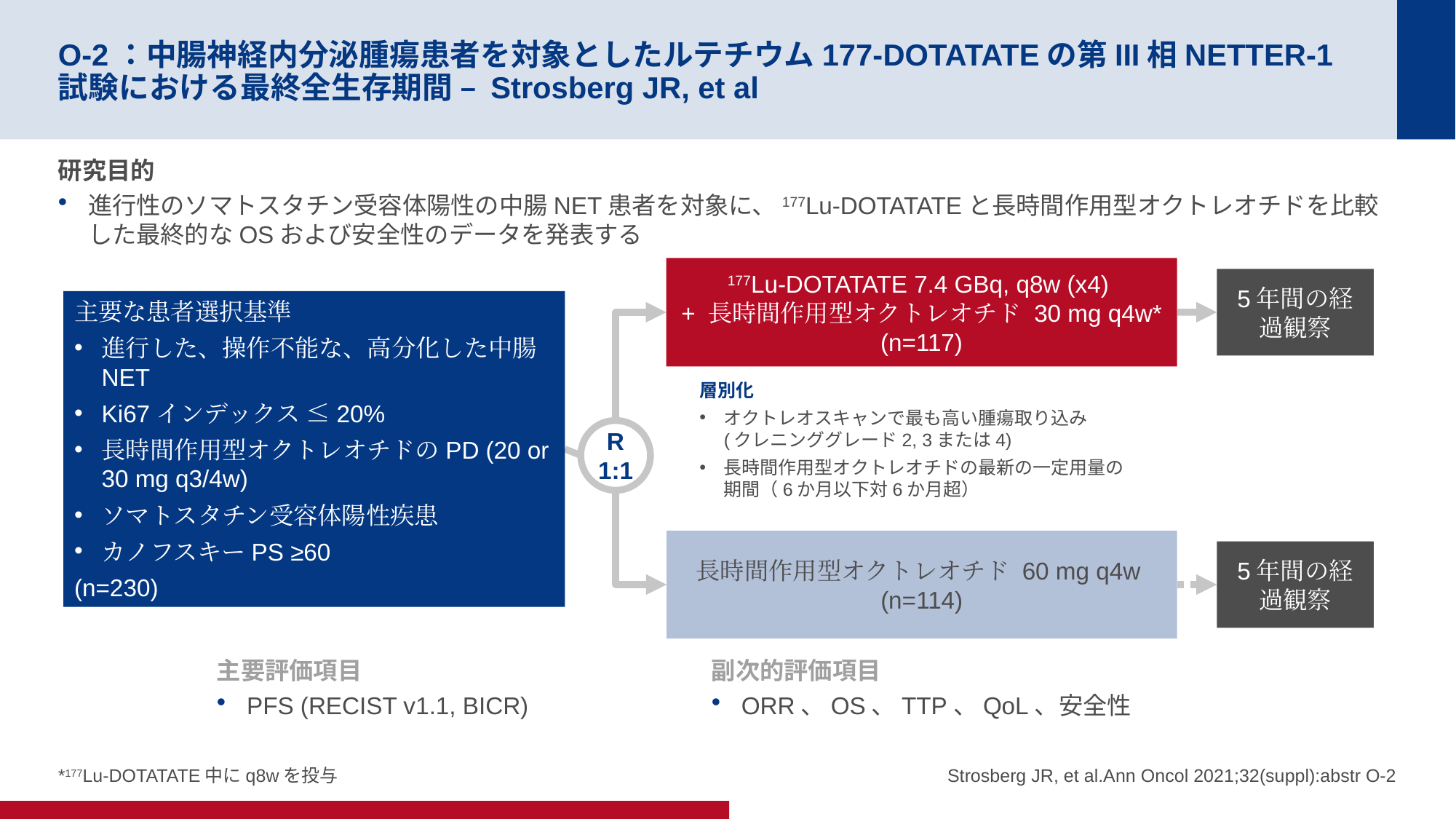

# O-2：中腸神経内分泌腫瘍患者を対象としたルテチウム177-DOTATATEの第III相NETTER-1試験における最終全生存期間 – Strosberg JR, et al
研究目的
進行性のソマトスタチン受容体陽性の中腸NET患者を対象に、177Lu-DOTATATEと長時間作用型オクトレオチドを比較した最終的なOSおよび安全性のデータを発表する
177Lu-DOTATATE 7.4 GBq, q8w (x4)
+ 長時間作用型オクトレオチド 30 mg q4w*
(n=117)
5年間の経過観察
主要な患者選択基準
進行した、操作不能な、高分化した中腸NET
Ki67インデックス ≤20%
長時間作用型オクトレオチドのPD (20 or 30 mg q3/4w)
ソマトスタチン受容体陽性疾患
カノフスキーPS ≥60
(n=230)
層別化
オクトレオスキャンで最も高い腫瘍取り込み
(クレニンググレード2, 3または4)
長時間作用型オクトレオチドの最新の一定用量の期間（6か月以下対6か月超）
R
1:1
長時間作用型オクトレオチド 60 mg q4w
(n=114)
5年間の経過観察
主要評価項目
PFS (RECIST v1.1, BICR)
副次的評価項目
ORR、OS、TTP、QoL、安全性
*177Lu-DOTATATE中にq8wを投与
Strosberg JR, et al.Ann Oncol 2021;32(suppl):abstr O-2